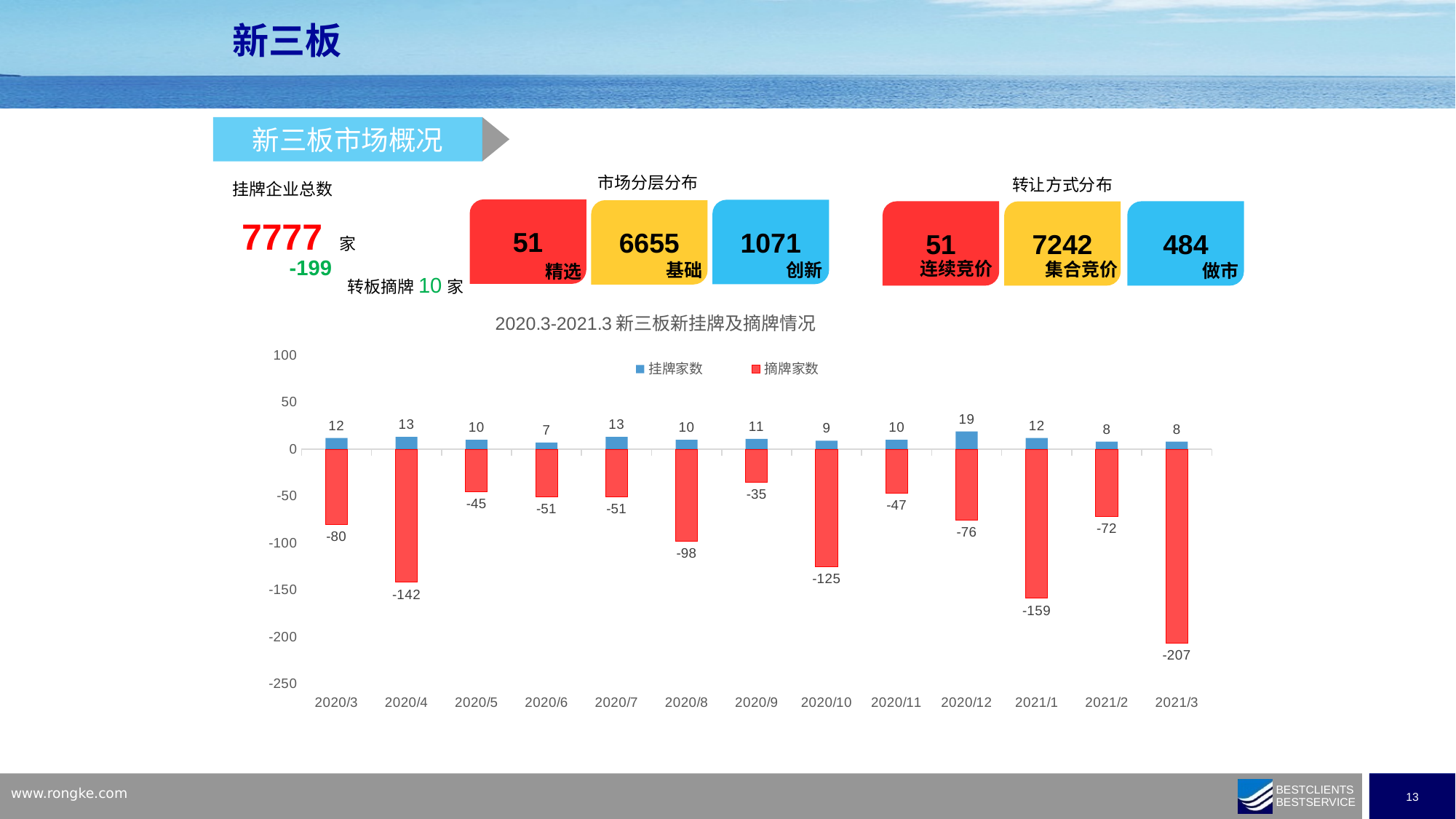

新三板
新三板市场概况

市场分层分布
1071
6655
创新
基础
51
精选
转让方式分布
484
7242
集合竞价
做市
51
连续竞价
挂牌企业总数
7777
家
-199
转板摘牌10家

### Chart: 2020.3-2021.3新三板新挂牌及摘牌情况

| Category | 挂牌家数 | 摘牌家数 |
|---|---|---|
| 44286 | 8.0 | -207.0 |
| 44255 | 8.0 | -72.0 |
| 44227 | 12.0 | -159.0 |
| 44196 | 19.0 | -76.0 |
| 44165 | 10.0 | -47.0 |
| 44135 | 9.0 | -125.0 |
| 44104 | 11.0 | -35.0 |
| 44044 | 10.0 | -98.0 |
| 44043 | 13.0 | -51.0 |
| 43983 | 7.0 | -51.0 |
| 43982 | 10.0 | -45.0 |
| 43951 | 13.0 | -142.0 |
| 43921 | 12.0 | -80.0 |